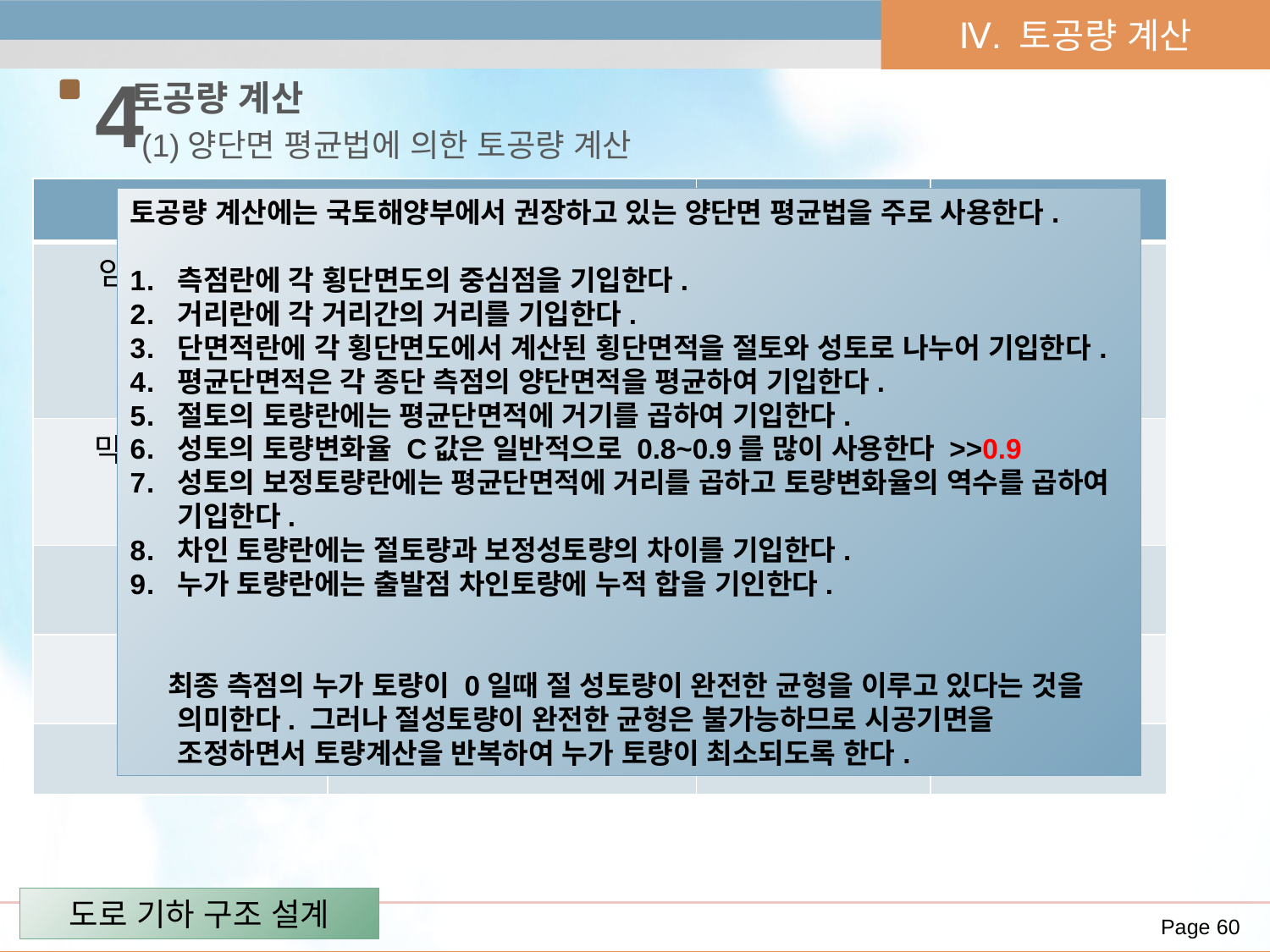

Ⅳ. 토공량 계산
4
토공량 계산

(1)양단면 평균법에 의한 토공량 계산
| 명 칭 |  | L | C |
| --- | --- | --- | --- |
| 암석 또는 돌 | 굳은 망석 중성도의 궅은 암석 연한 암석 돌덩이,호박돌 | 1.65~2.00 1.5~1.7 1.3~1.7 1.1~1.2 | 1.8~1.5 1.2~1.4 1.0~1.3 1.95~1.05 |
| 막돌 섞인 흙 | 막돌 막돌이 섞인 흙 고열된 막돌이 섞인 흙 | 1.1~1.2 1.1~1.3 1.25~1.45 | 0.85~1.05 0.85~1.0 1.1~1.3 |
| 모 래 | 모 래 돌덩이 호박돌 섞인 모래 | 1.1~1.2 1.15~1.2 | 0.85~0.95 0.9~1.0 |
| 보통흙 | 사질토 돌덩이,호박돌 섞인 모래 | 1.2~1.3 1.4~1.45 | 0.85~0.95 0.9~1.0 |
| 점성 토등 | 점성토 | 1.2~1.45 | 0.85~0.95 |
토공량 계산에는 국토해양부에서 권장하고 있는 양단면 평균법을 주로 사용한다.

측점란에 각 횡단면도의 중심점을 기입한다.
거리란에 각 거리간의 거리를 기입한다.
단면적란에 각 횡단면도에서 계산된 횡단면적을 절토와 성토로 나누어 기입한다.
평균단면적은 각 종단 측점의 양단면적을 평균하여 기입한다.
절토의 토량란에는 평균단면적에 거기를 곱하여 기입한다.
성토의 토량변화율 C값은 일반적으로 0.8~0.9를 많이 사용한다 >>0.9
성토의 보정토량란에는 평균단면적에 거리를 곱하고 토량변화율의 역수를 곱하여 기입한다.
차인 토량란에는 절토량과 보정성토량의 차이를 기입한다.
누가 토량란에는 출발점 차인토량에 누적 합을 기인한다.

    최종 측점의 누가 토량이 0일때 절 성토량이 완전한 균형을 이루고 있다는 것을 의미한다. 그러나 절성토량이 완전한 균형은 불가능하므로 시공기면을 조정하면서 토량계산을 반복하여 누가 토량이 최소되도록 한다.
도로 기하 구조 설계
Page 60